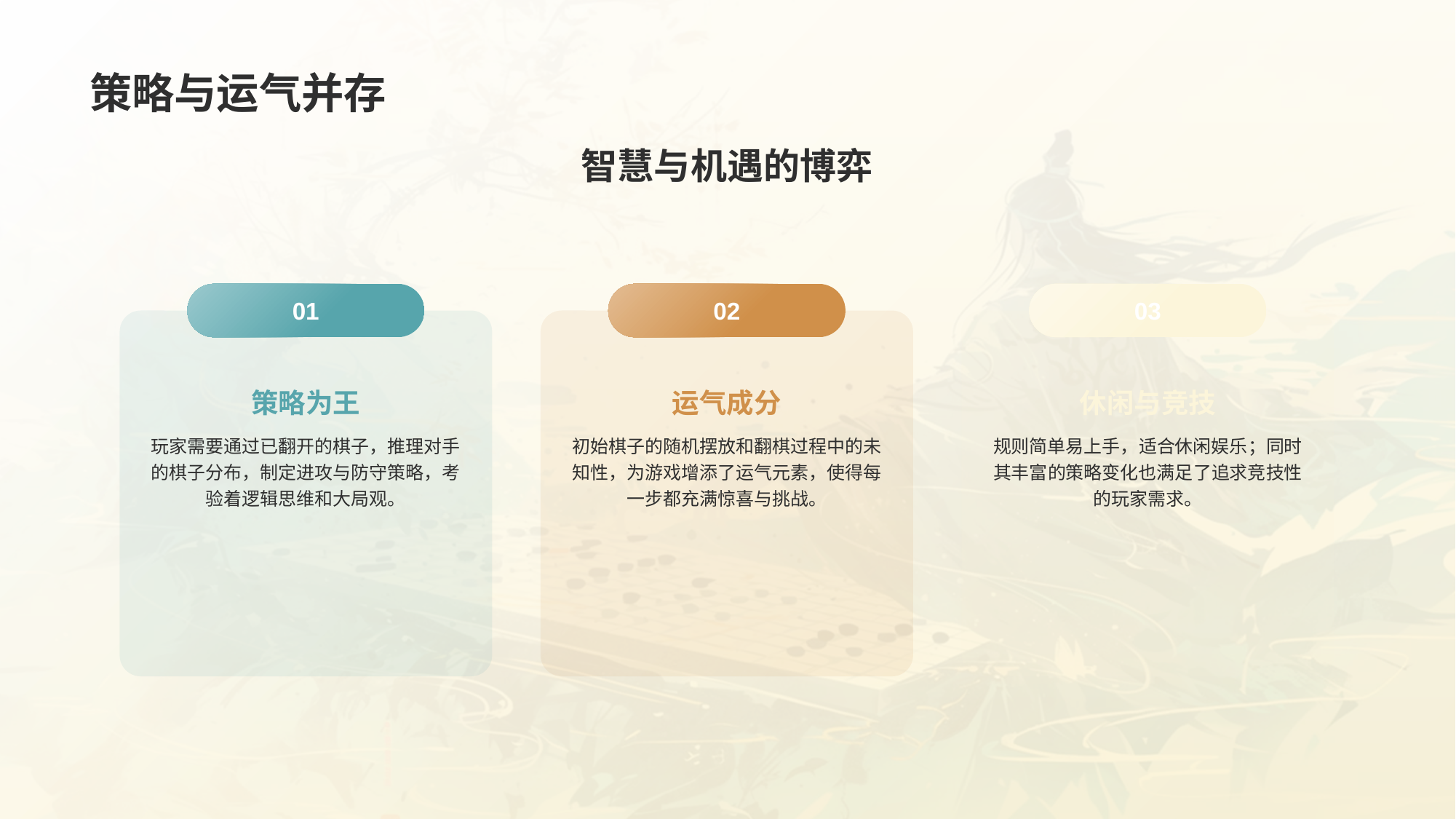

策略与运气并存
智慧与机遇的博弈
01

策略为王
玩家需要通过已翻开的棋子，推理对手的棋子分布，制定进攻与防守策略，考验着逻辑思维和大局观。
02

运气成分
初始棋子的随机摆放和翻棋过程中的未知性，为游戏增添了运气元素，使得每一步都充满惊喜与挑战。
03

休闲与竞技
规则简单易上手，适合休闲娱乐；同时其丰富的策略变化也满足了追求竞技性的玩家需求。